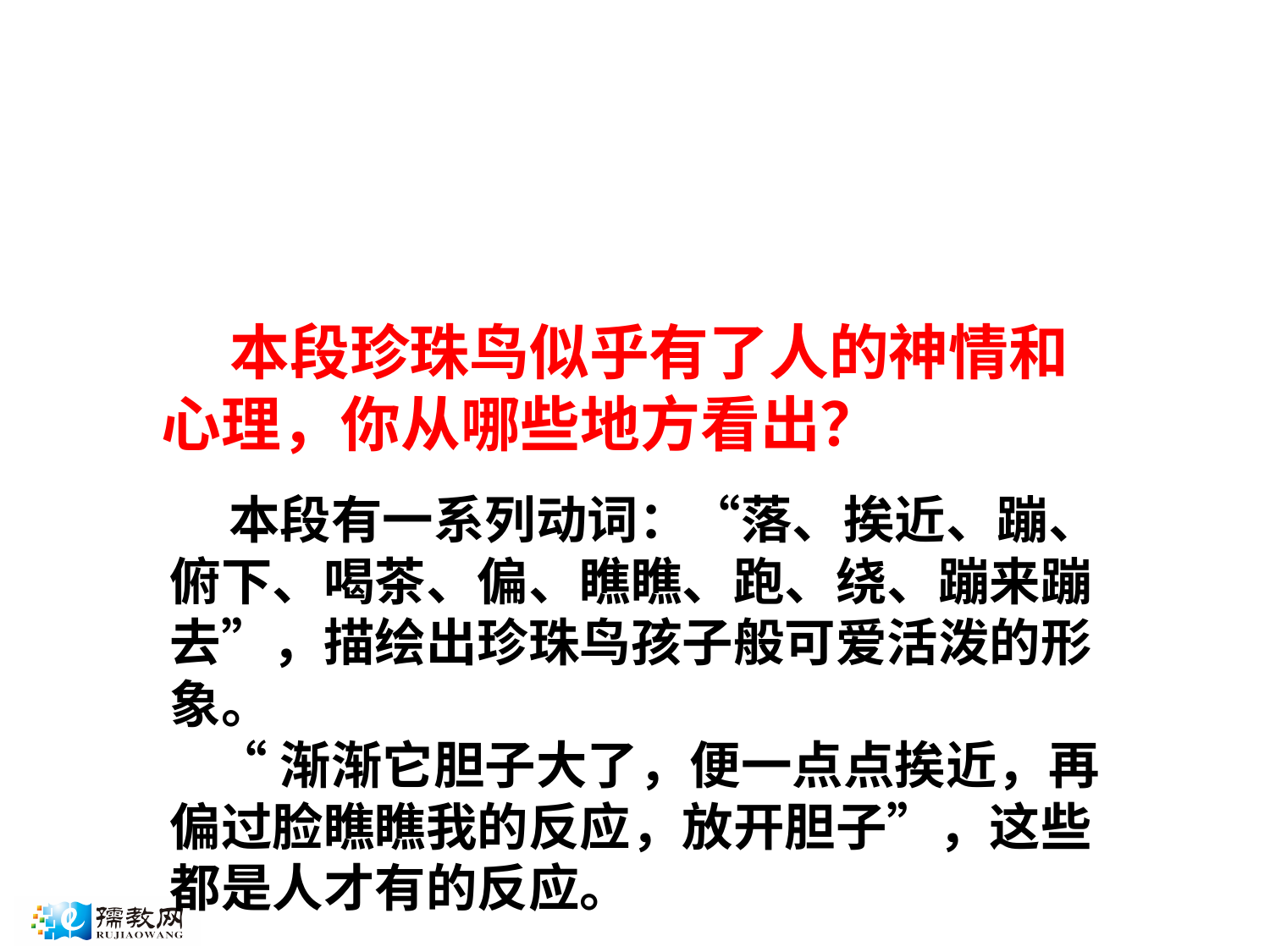

本段珍珠鸟似乎有了人的神情和心理，你从哪些地方看出？
    本段有一系列动词：“落、挨近、蹦、俯下、喝茶、偏、瞧瞧、跑、绕、蹦来蹦去”，描绘出珍珠鸟孩子般可爱活泼的形象。
    “渐渐它胆子大了，便一点点挨近，再偏过脸瞧瞧我的反应，放开胆子”，这些都是人才有的反应。